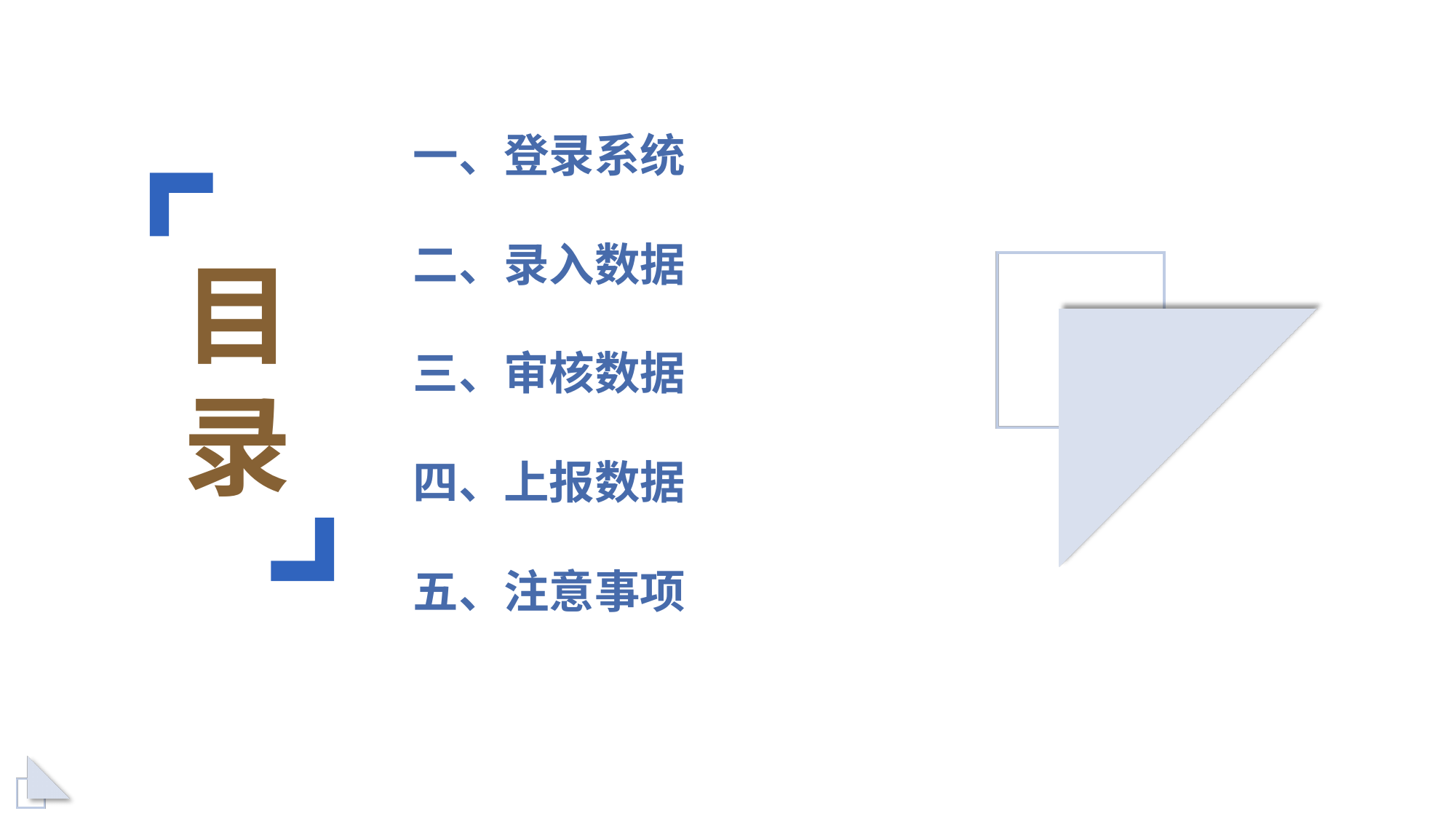

一、登录系统

二、录入数据

三、审核数据

四、上报数据

五、注意事项

目
录